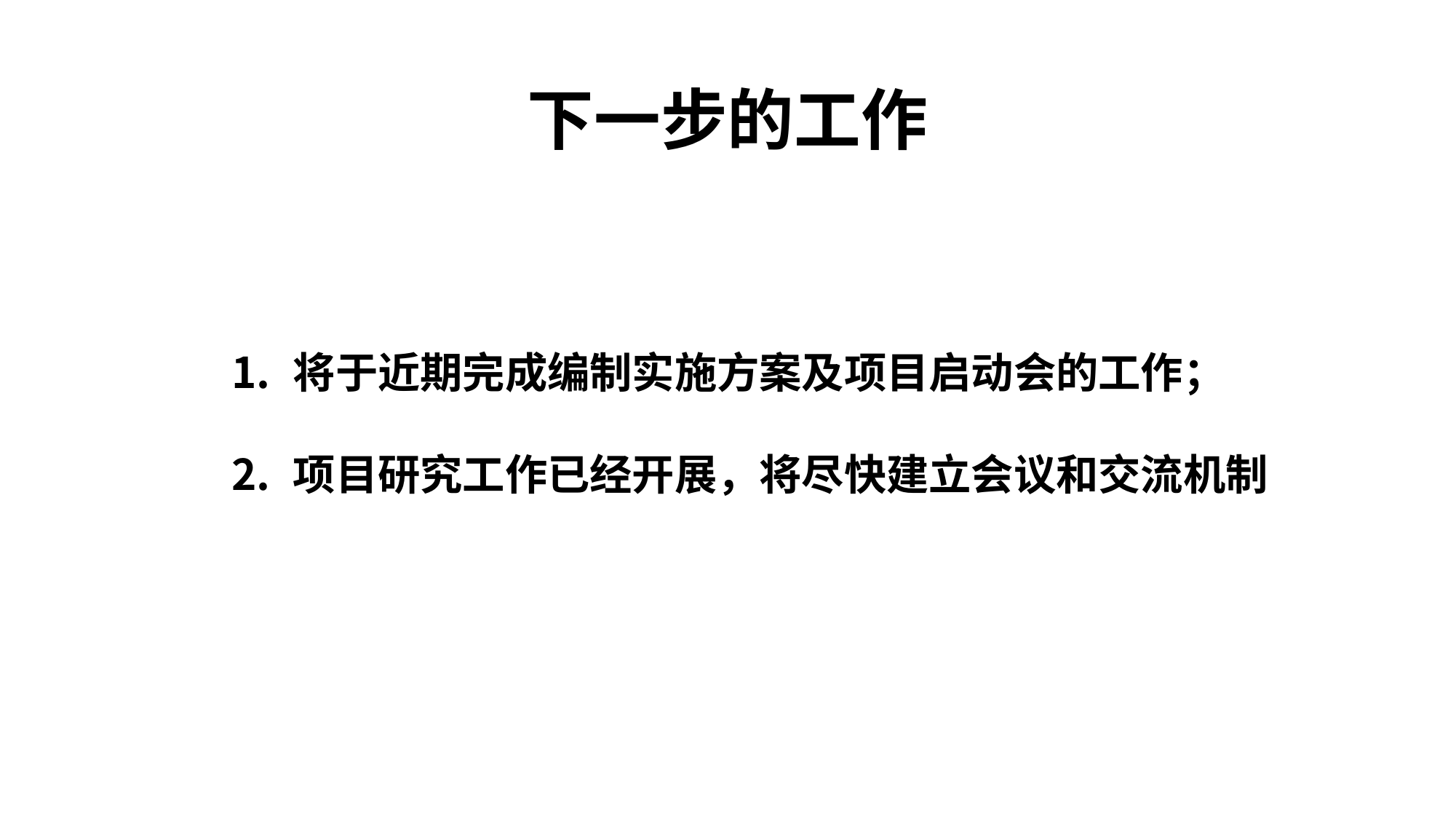

# 下一步的工作
将于近期完成编制实施方案及项目启动会的工作；

项目研究工作已经开展，将尽快建立会议和交流机制